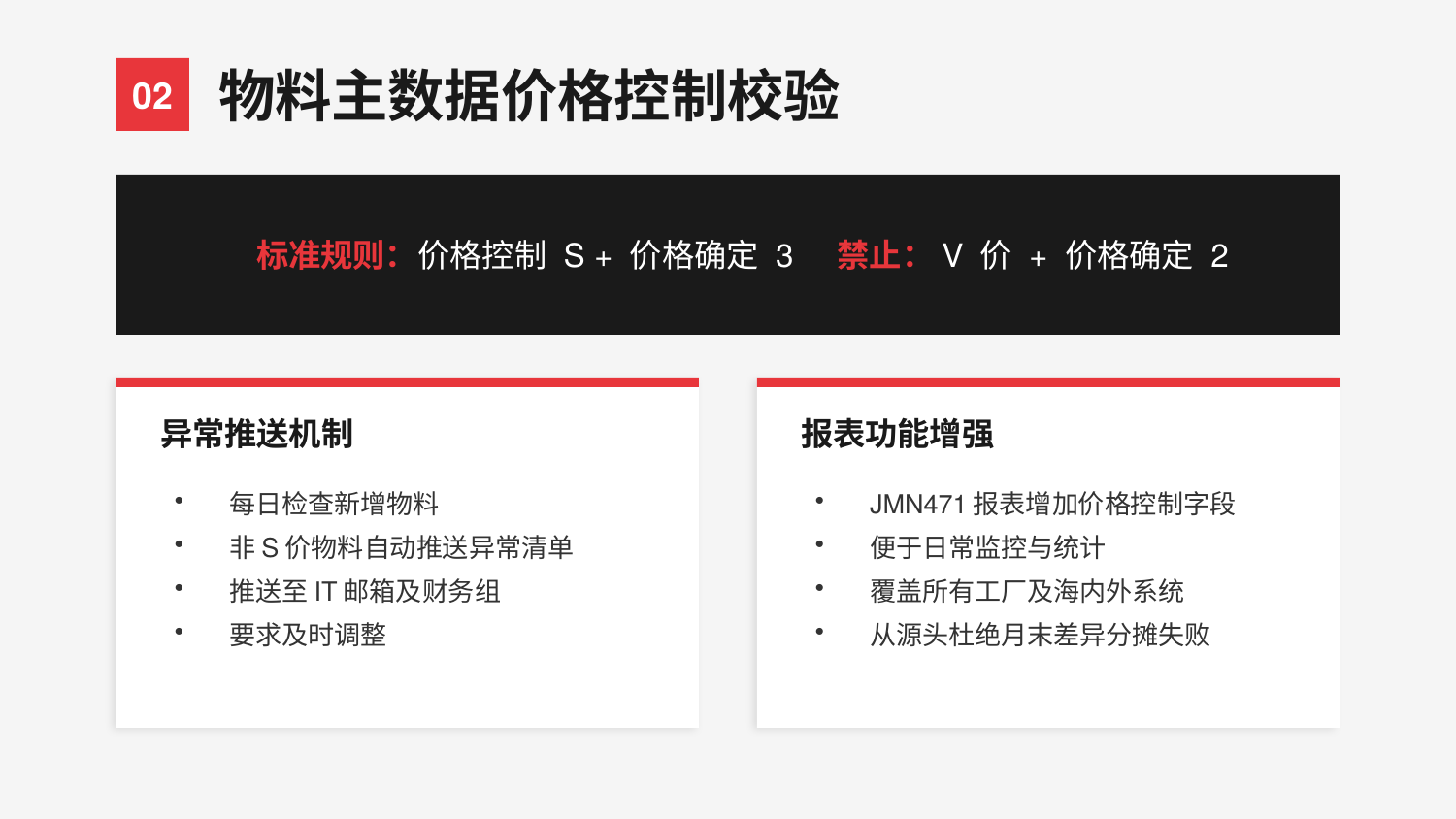

02
物料主数据价格控制校验

标准规则：价格控制 S + 价格确定 3    禁止：V 价 + 价格确定 2

异常推送机制
报表功能增强
每日检查新增物料
非S价物料自动推送异常清单
推送至IT邮箱及财务组
要求及时调整
JMN471报表增加价格控制字段
便于日常监控与统计
覆盖所有工厂及海内外系统
从源头杜绝月末差异分摊失败